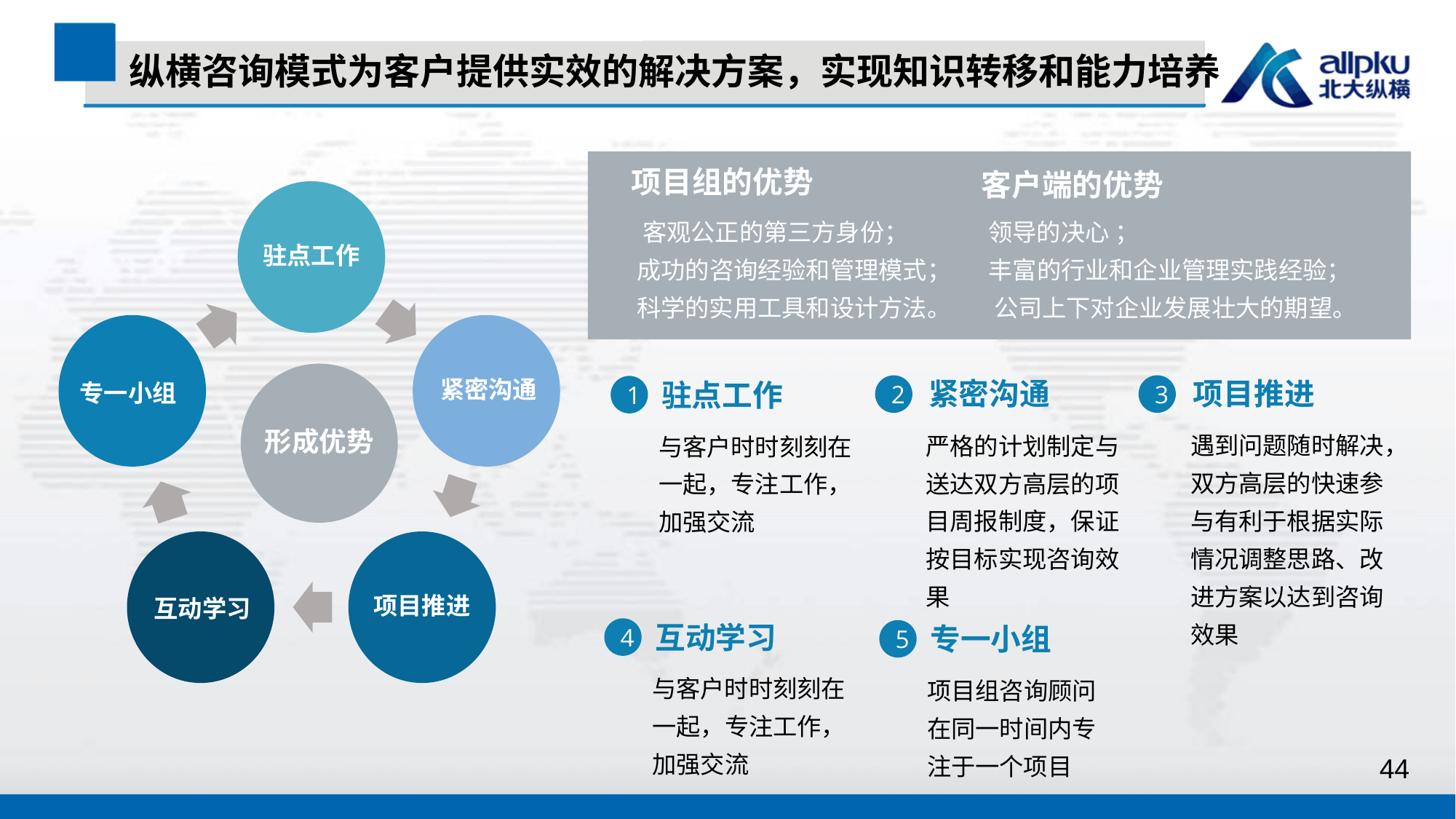

纵横咨询模式为客户提供实效的解决方案，实现知识转移和能力培养

项目组的优势
客户端的优势

驻点工作
形成优势
紧密沟通
专一小组
项目推进
互动学习
 客观公正的第三方身份；
 成功的咨询经验和管理模式；
 科学的实用工具和设计方法。
领导的决心 ；
丰富的行业和企业管理实践经验；
 公司上下对企业发展壮大的期望。
项目推进
紧密沟通
驻点工作
3
2
1
遇到问题随时解决，双方高层的快速参与有利于根据实际情况调整思路、改进方案以达到咨询效果
严格的计划制定与送达双方高层的项目周报制度，保证按目标实现咨询效果
与客户时时刻刻在一起，专注工作，加强交流
互动学习
专一小组
4
5
与客户时时刻刻在一起，专注工作，加强交流
项目组咨询顾问在同一时间内专注于一个项目